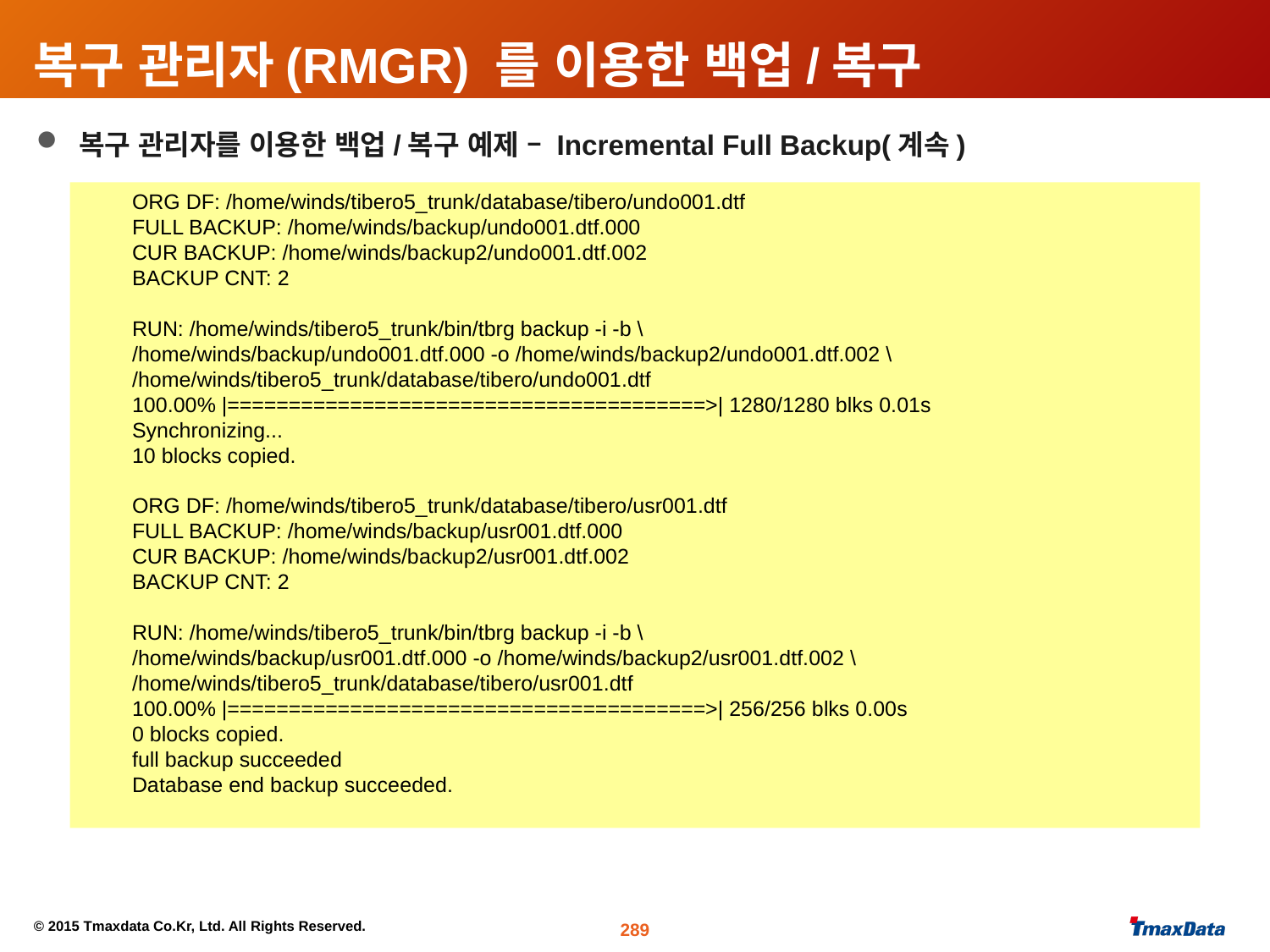

# 복구 관리자(RMGR) 를 이용한 백업/복구
 복구 관리자를 이용한 백업/복구 예제 – Incremental Full Backup(계속)
ORG DF: /home/winds/tibero5_trunk/database/tibero/undo001.dtf
FULL BACKUP: /home/winds/backup/undo001.dtf.000
CUR BACKUP: /home/winds/backup2/undo001.dtf.002
BACKUP CNT: 2

RUN: /home/winds/tibero5_trunk/bin/tbrg backup -i -b \
/home/winds/backup/undo001.dtf.000 -o /home/winds/backup2/undo001.dtf.002 \
/home/winds/tibero5_trunk/database/tibero/undo001.dtf
100.00% |=======================================>| 1280/1280 blks 0.01s
Synchronizing...
10 blocks copied.

ORG DF: /home/winds/tibero5_trunk/database/tibero/usr001.dtf
FULL BACKUP: /home/winds/backup/usr001.dtf.000
CUR BACKUP: /home/winds/backup2/usr001.dtf.002
BACKUP CNT: 2

RUN: /home/winds/tibero5_trunk/bin/tbrg backup -i -b \
/home/winds/backup/usr001.dtf.000 -o /home/winds/backup2/usr001.dtf.002 \
/home/winds/tibero5_trunk/database/tibero/usr001.dtf
100.00% |=======================================>| 256/256 blks 0.00s
0 blocks copied.
full backup succeeded
Database end backup succeeded.